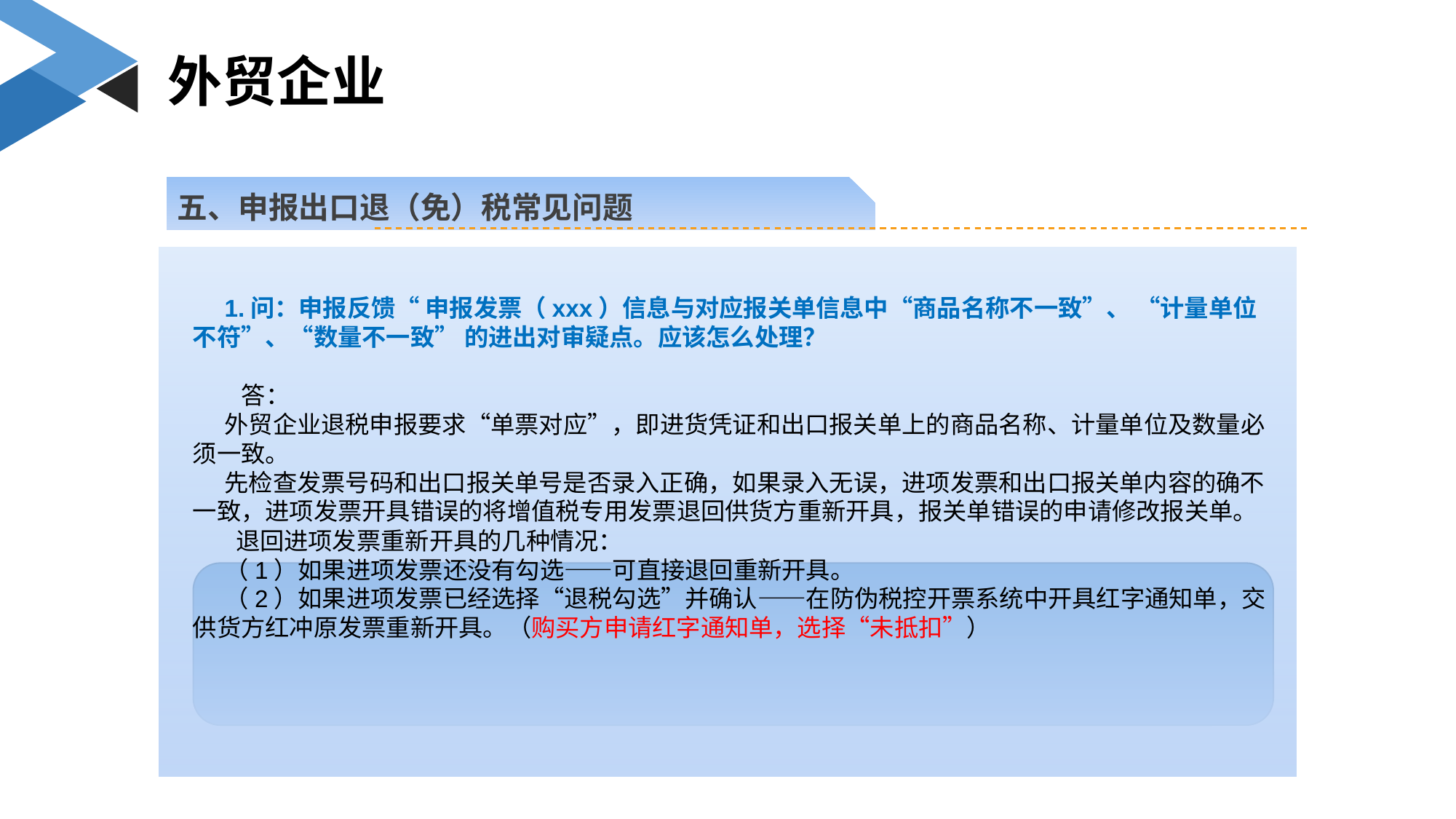

外贸企业

五、申报出口退（免）税常见问题

1.问：申报反馈“ 申报发票（xxx）信息与对应报关单信息中“商品名称不一致”、 “计量单位不符”、“数量不一致” 的进出对审疑点。应该怎么处理？

  答：
外贸企业退税申报要求“单票对应”，即进货凭证和出口报关单上的商品名称、计量单位及数量必须一致。
先检查发票号码和出口报关单号是否录入正确，如果录入无误，进项发票和出口报关单内容的确不一致，进项发票开具错误的将增值税专用发票退回供货方重新开具，报关单错误的申请修改报关单。
 退回进项发票重新开具的几种情况：
（1）如果进项发票还没有勾选——可直接退回重新开具。
（2）如果进项发票已经选择“退税勾选”并确认——在防伪税控开票系统中开具红字通知单，交供货方红冲原发票重新开具。（购买方申请红字通知单，选择“未抵扣”）